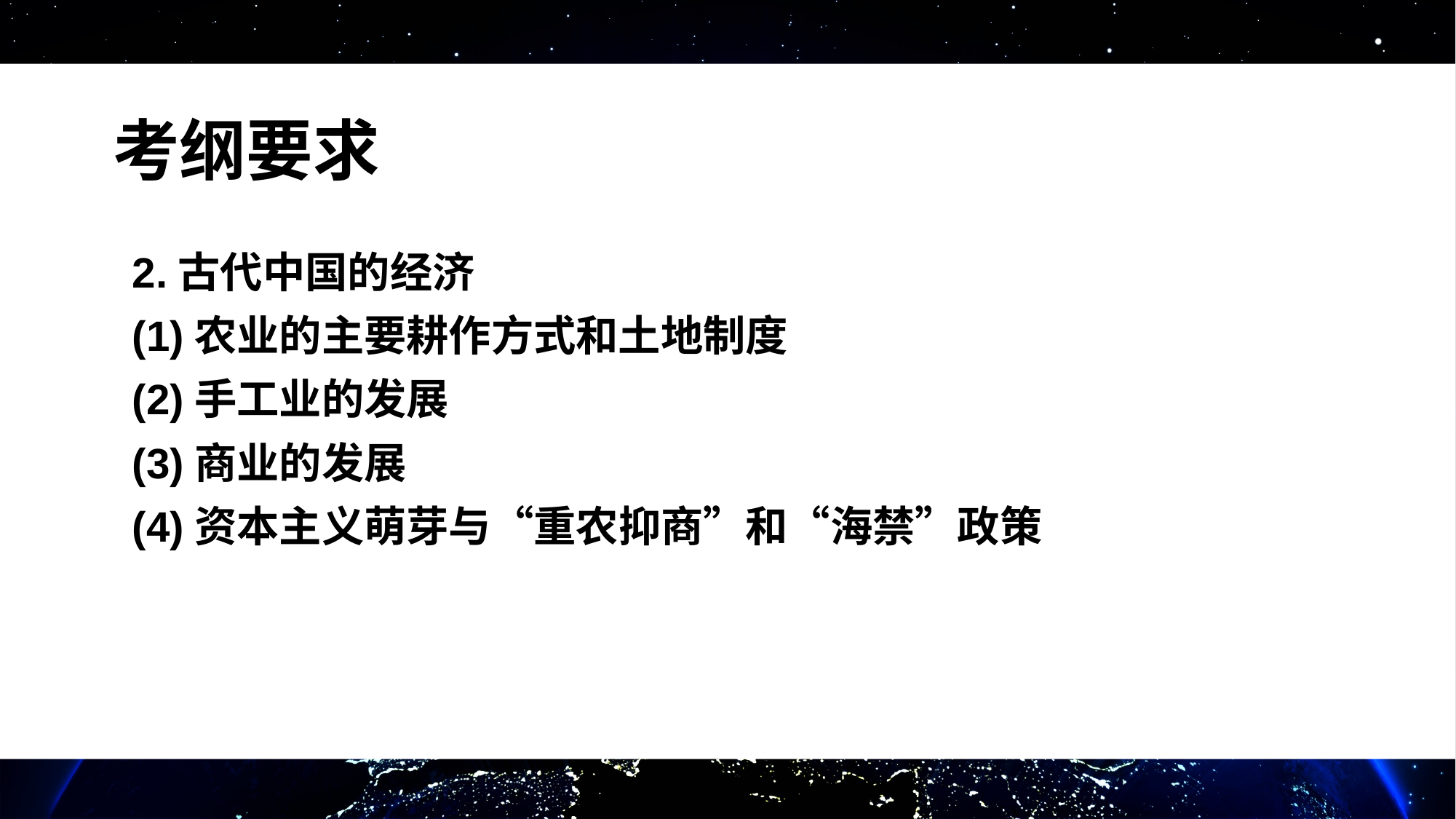

# 考纲要求
2.古代中国的经济
(1)农业的主要耕作方式和土地制度
(2)手工业的发展
(3)商业的发展
(4)资本主义萌芽与“重农抑商”和“海禁”政策